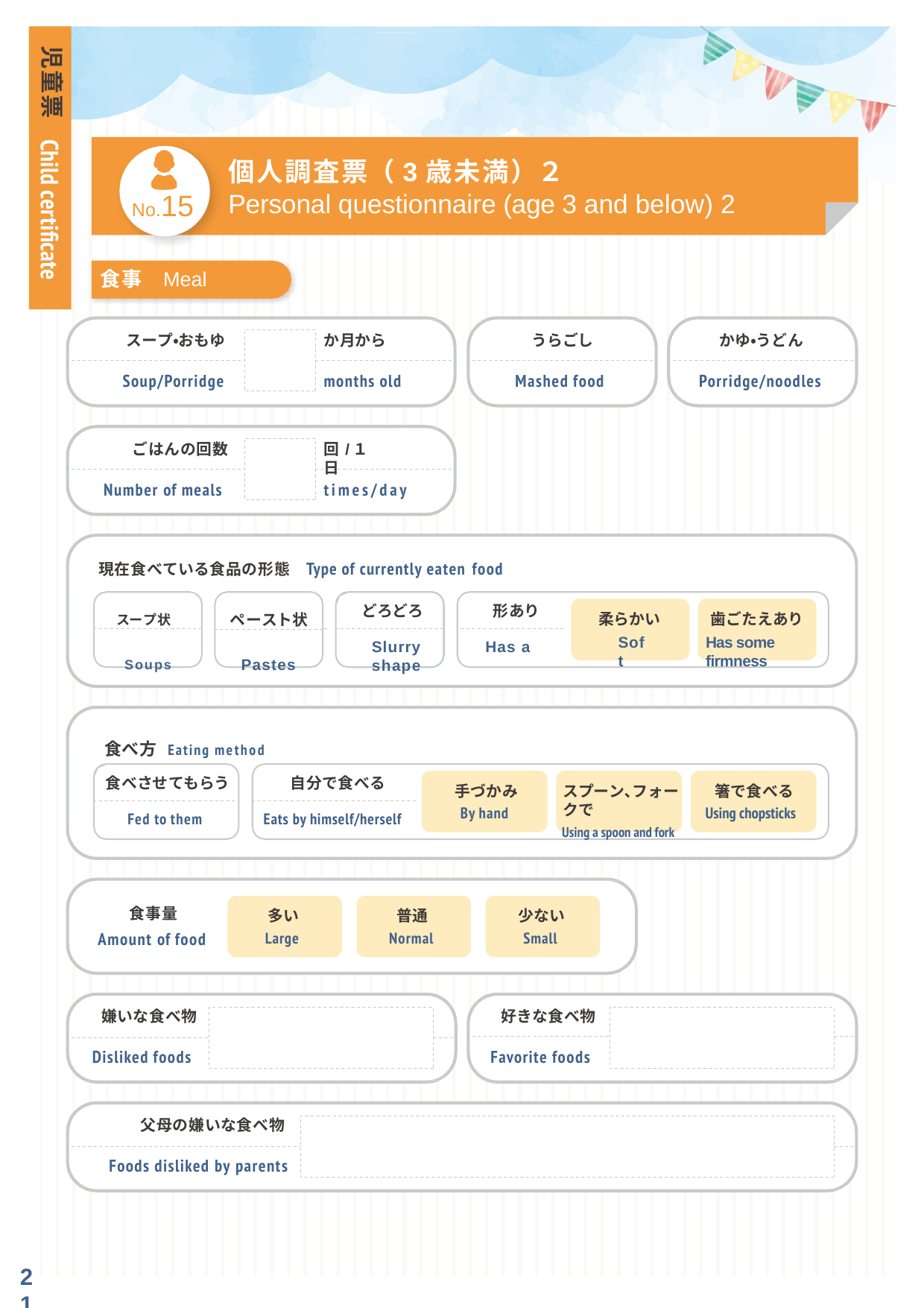

児童票

Child certificate

個人調査票（3歳未満）２
No.15
Personal questionnaire (age 3 and below) 2

食事	Meal

スープ・おもゆ
か月から
うらごし
かゆ・うどん

Soup/Porridge
months old
Mashed food
Porridge/noodles
ごはんの回数
回/１日

Number of meals
times/day

Type of currently eaten food
現在食べている食品の形態

どろどろ	形あり
Slurry	Has a shape
スープ状	ペースト状
Soups	Pastes
歯ごたえあり
Has some firmness
柔らかい
S

Soft

食べ方 Eating method

食べさせてもらう
自分で食べる
スプーン､フォークで
Using a spoon and fork
手づかみ
箸で食べる

By hand
Using chopsticks
Fed to them
Eats by himself/herself

多い
Large
食事量
普通
少ない
Normal
Small
Amount of food

嫌いな食べ物
好きな食べ物

Disliked foods
Favorite foods
父母の嫌いな食べ物
Foods disliked by parents

21